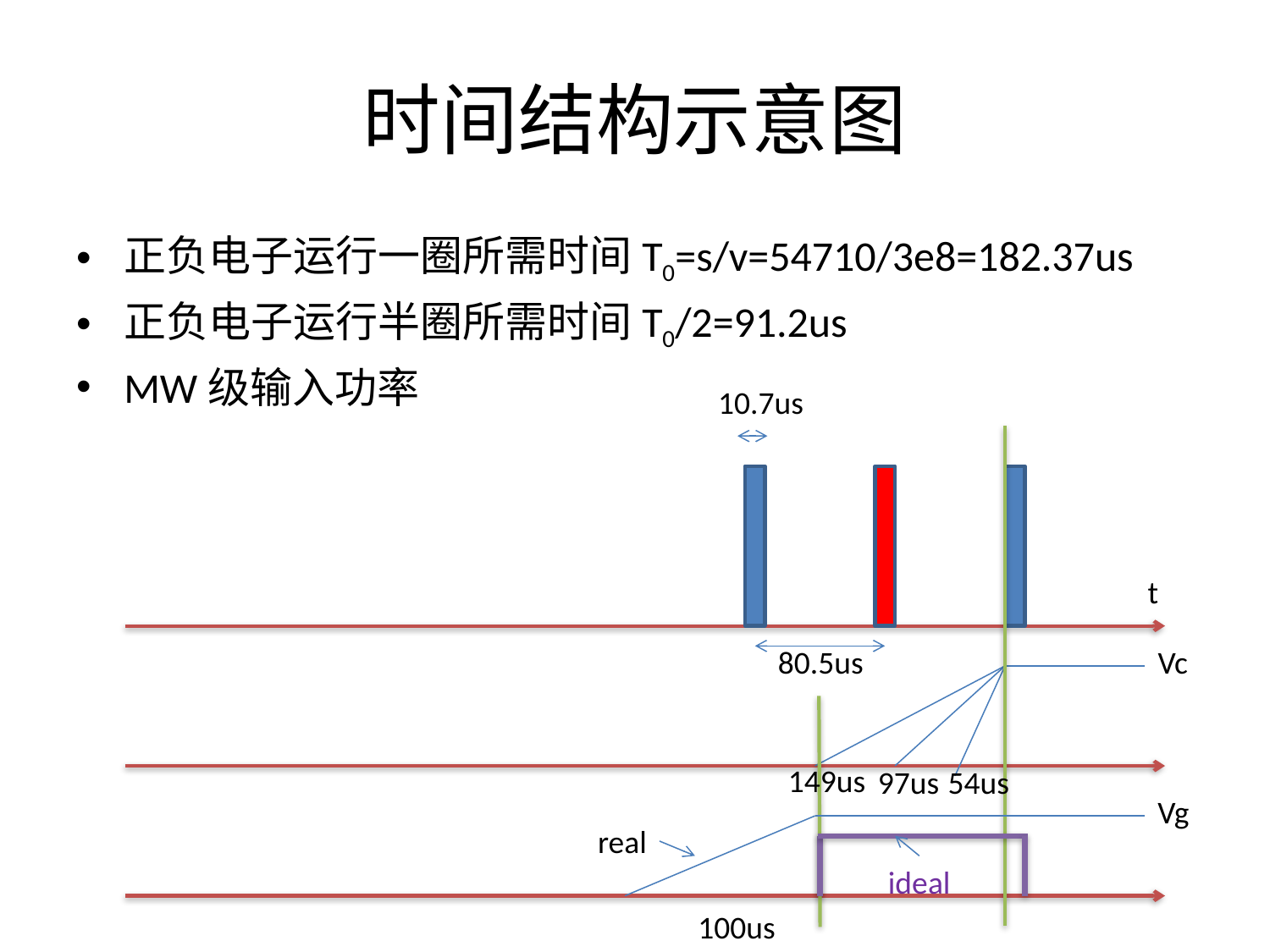

# 时间结构示意图
正负电子运行一圈所需时间T0=s/v=54710/3e8=182.37us
正负电子运行半圈所需时间T0/2=91.2us
MW级输入功率
10.7us

t
80.5us
Vc
149us
97us
54us
Vg
real
ideal
100us